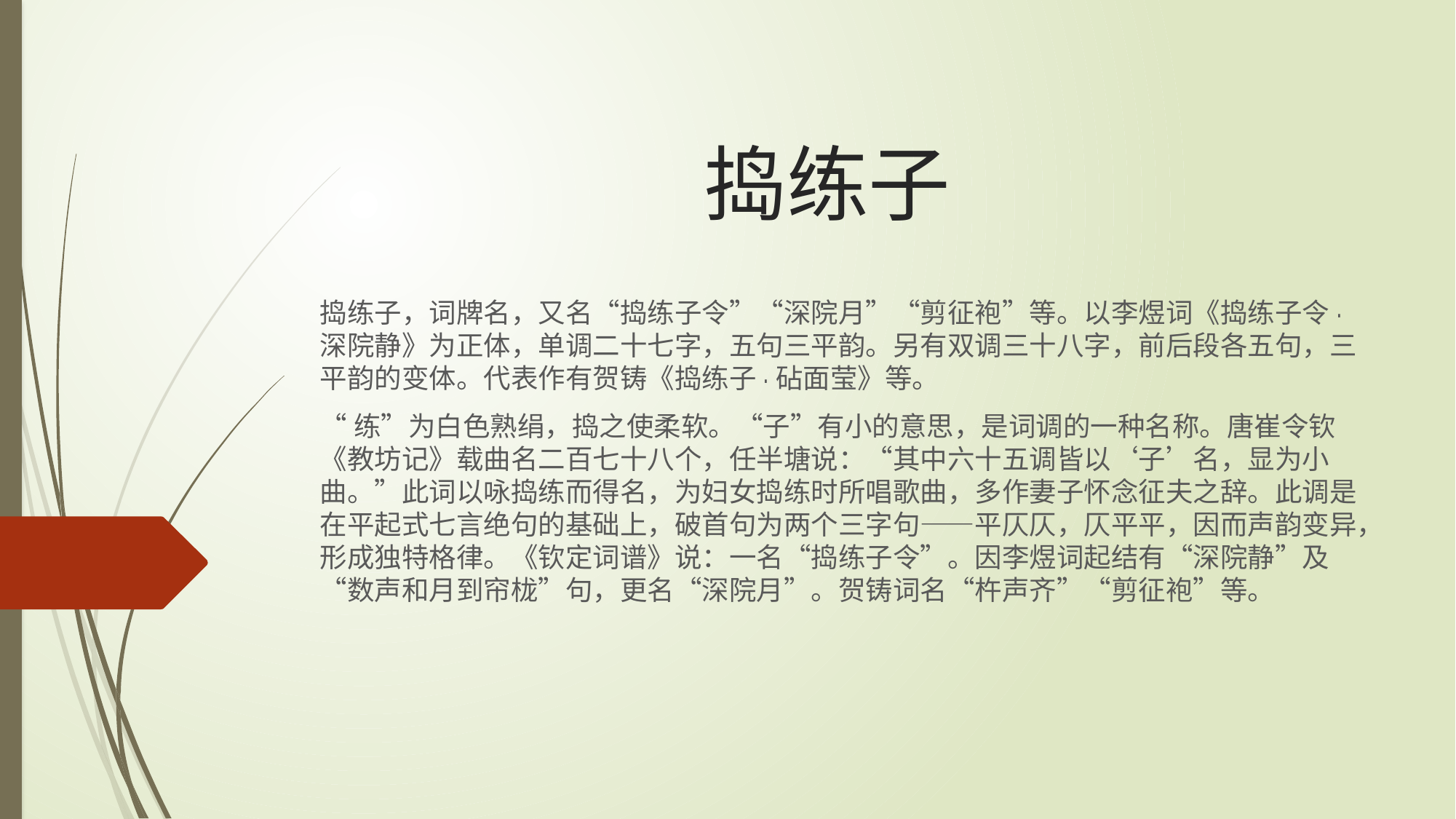

# 捣练子
捣练子，词牌名，又名“捣练子令”“深院月”“剪征袍”等。以李煜词《捣练子令·深院静》为正体，单调二十七字，五句三平韵。另有双调三十八字，前后段各五句，三平韵的变体。代表作有贺铸《捣练子·砧面莹》等。
“练”为白色熟绢，捣之使柔软。“子”有小的意思，是词调的一种名称。唐崔令钦《教坊记》载曲名二百七十八个，任半塘说：“其中六十五调皆以‘子’名，显为小曲。”此词以咏捣练而得名，为妇女捣练时所唱歌曲，多作妻子怀念征夫之辞。此调是在平起式七言绝句的基础上，破首句为两个三字句——平仄仄，仄平平，因而声韵变异，形成独特格律。《钦定词谱》说：一名“捣练子令”。因李煜词起结有“深院静”及“数声和月到帘栊”句，更名“深院月”。贺铸词名“杵声齐”“剪征袍”等。